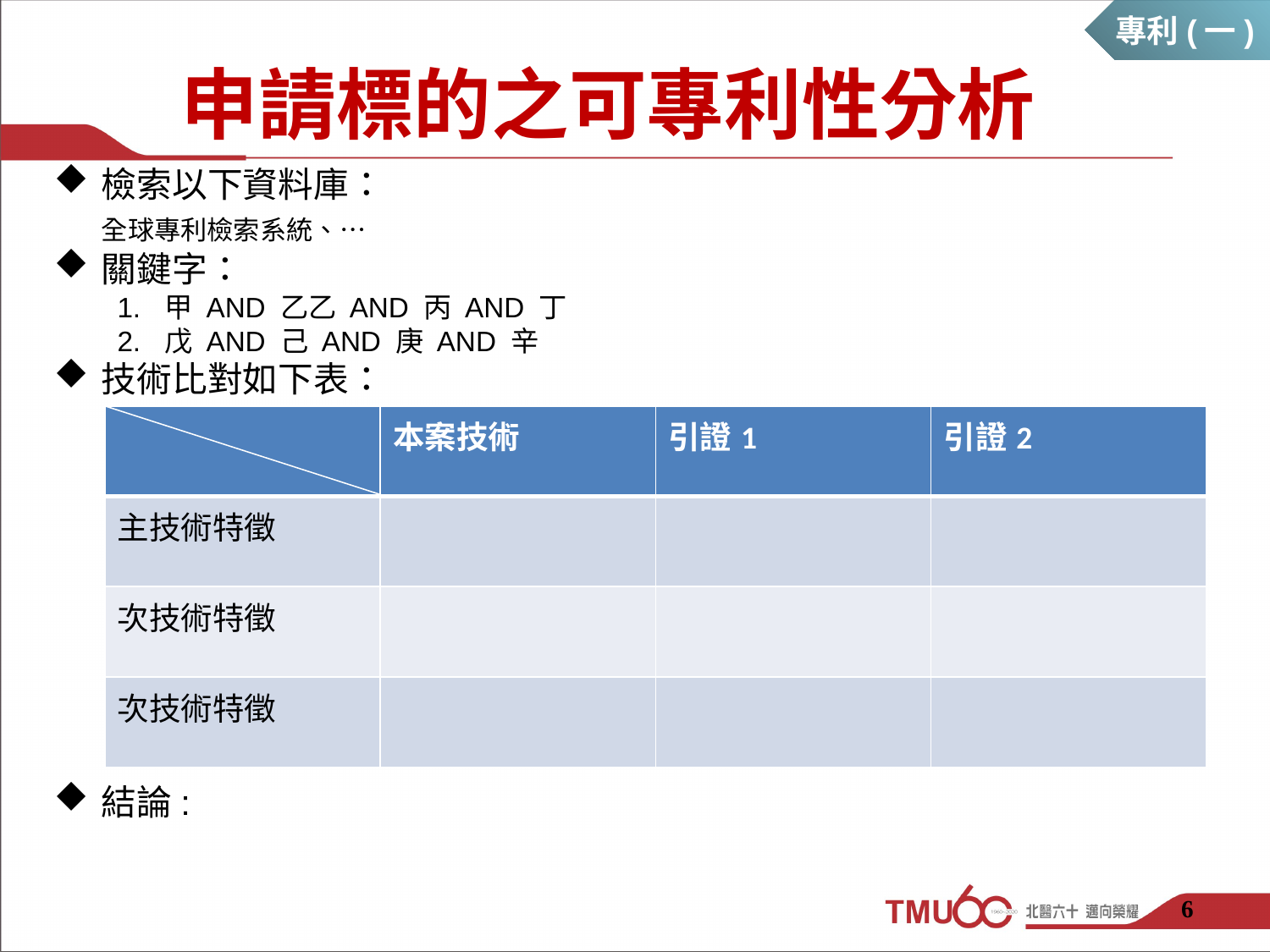

專利(一)
申請標的之可專利性分析
檢索以下資料庫：
     全球專利檢索系統、…
關鍵字：
甲 AND 乙乙 AND 丙 AND 丁
戊 AND 己 AND 庚 AND 辛
技術比對如下表：

結論:

|  | 本案技術 | 引證1 | 引證2 |
| --- | --- | --- | --- |
| 主技術特徵 |  |  |  |
| 次技術特徵 |  |  |  |
| 次技術特徵 |  |  |  |
6